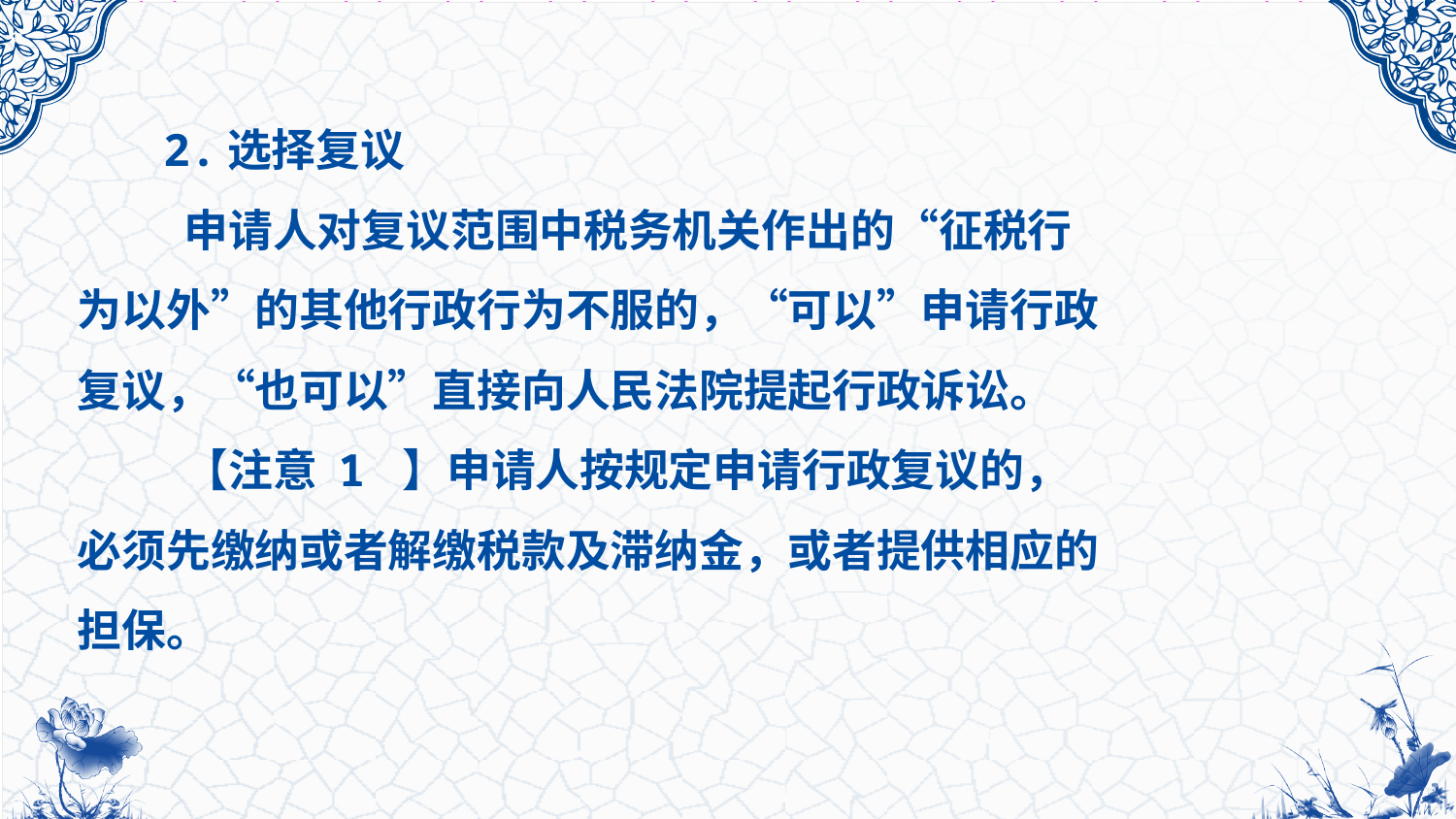

2.选择复议
 申请人对复议范围中税务机关作出的“征税行为以外”的其他行政行为不服的，“可以”申请行政复议，“也可以”直接向人民法院提起行政诉讼。
 【注意 1 】申请人按规定申请行政复议的，必须先缴纳或者解缴税款及滞纳金，或者提供相应的担保。